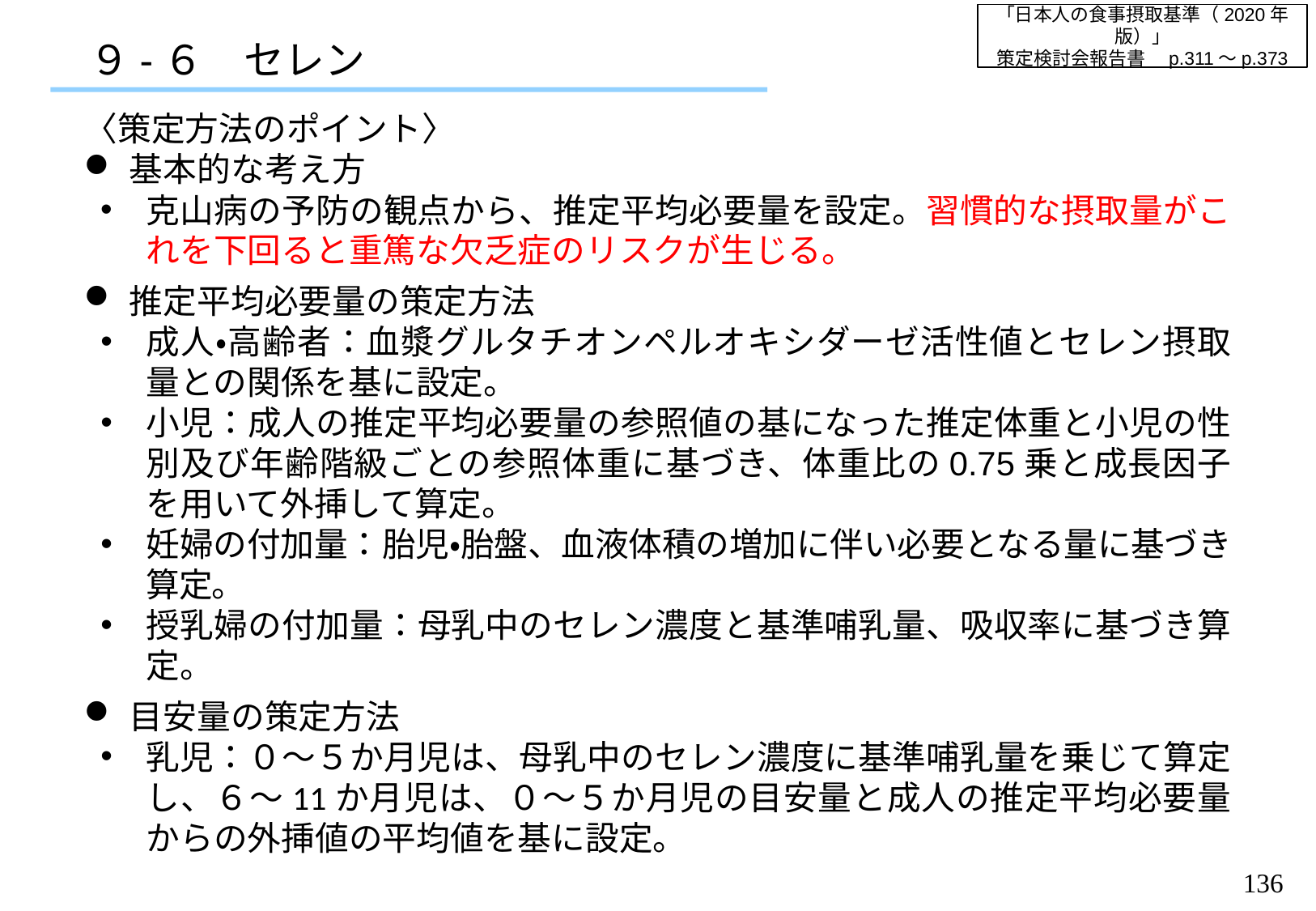

「日本人の食事摂取基準（2020年版）」
策定検討会報告書　p.311～p.373
９-６　セレン

〈策定方法のポイント〉
基本的な考え方
克山病の予防の観点から、推定平均必要量を設定。習慣的な摂取量がこれを下回ると重篤な欠乏症のリスクが生じる。
推定平均必要量の策定方法
成人・高齢者：血漿グルタチオンペルオキシダーゼ活性値とセレン摂取量との関係を基に設定。
小児：成人の推定平均必要量の参照値の基になった推定体重と小児の性別及び年齢階級ごとの参照体重に基づき、体重比の0.75乗と成長因子を用いて外挿して算定。
妊婦の付加量：胎児・胎盤、血液体積の増加に伴い必要となる量に基づき算定。
授乳婦の付加量：母乳中のセレン濃度と基準哺乳量、吸収率に基づき算定。
目安量の策定方法
乳児：０～５か月児は、母乳中のセレン濃度に基準哺乳量を乗じて算定し、６～11か月児は、０～５か月児の目安量と成人の推定平均必要量からの外挿値の平均値を基に設定。
136